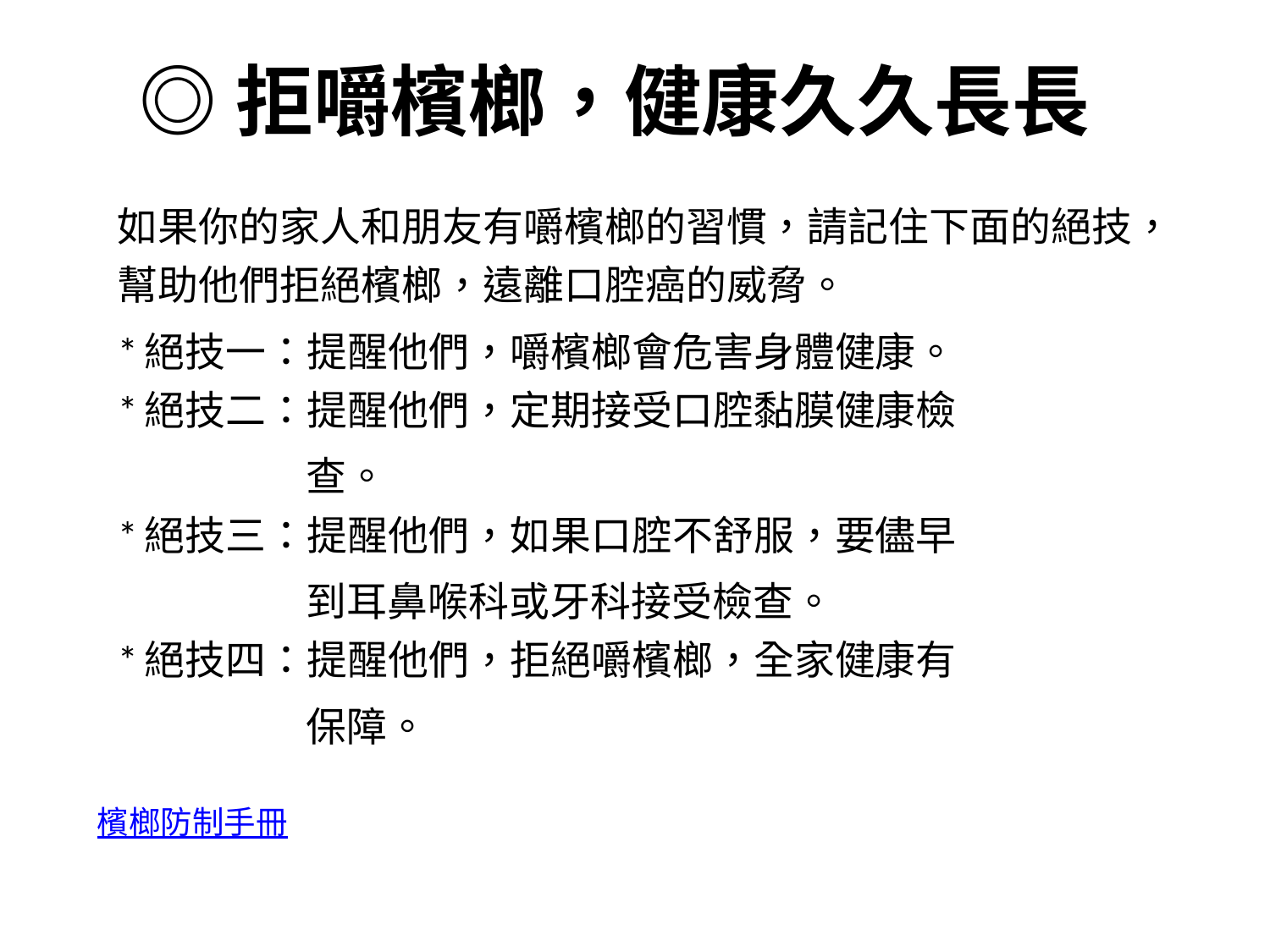

◎拒嚼檳榔，健康久久長長
如果你的家人和朋友有嚼檳榔的習慣，請記住下面的絕技，幫助他們拒絕檳榔，遠離口腔癌的威脅。
*絕技一：提醒他們，嚼檳榔會危害身體健康。
*絕技二：提醒他們，定期接受口腔黏膜健康檢
                    查。
*絕技三：提醒他們，如果口腔不舒服，要儘早
                    到耳鼻喉科或牙科接受檢查。
*絕技四：提醒他們，拒絕嚼檳榔，全家健康有
                    保障。
檳榔防制手冊